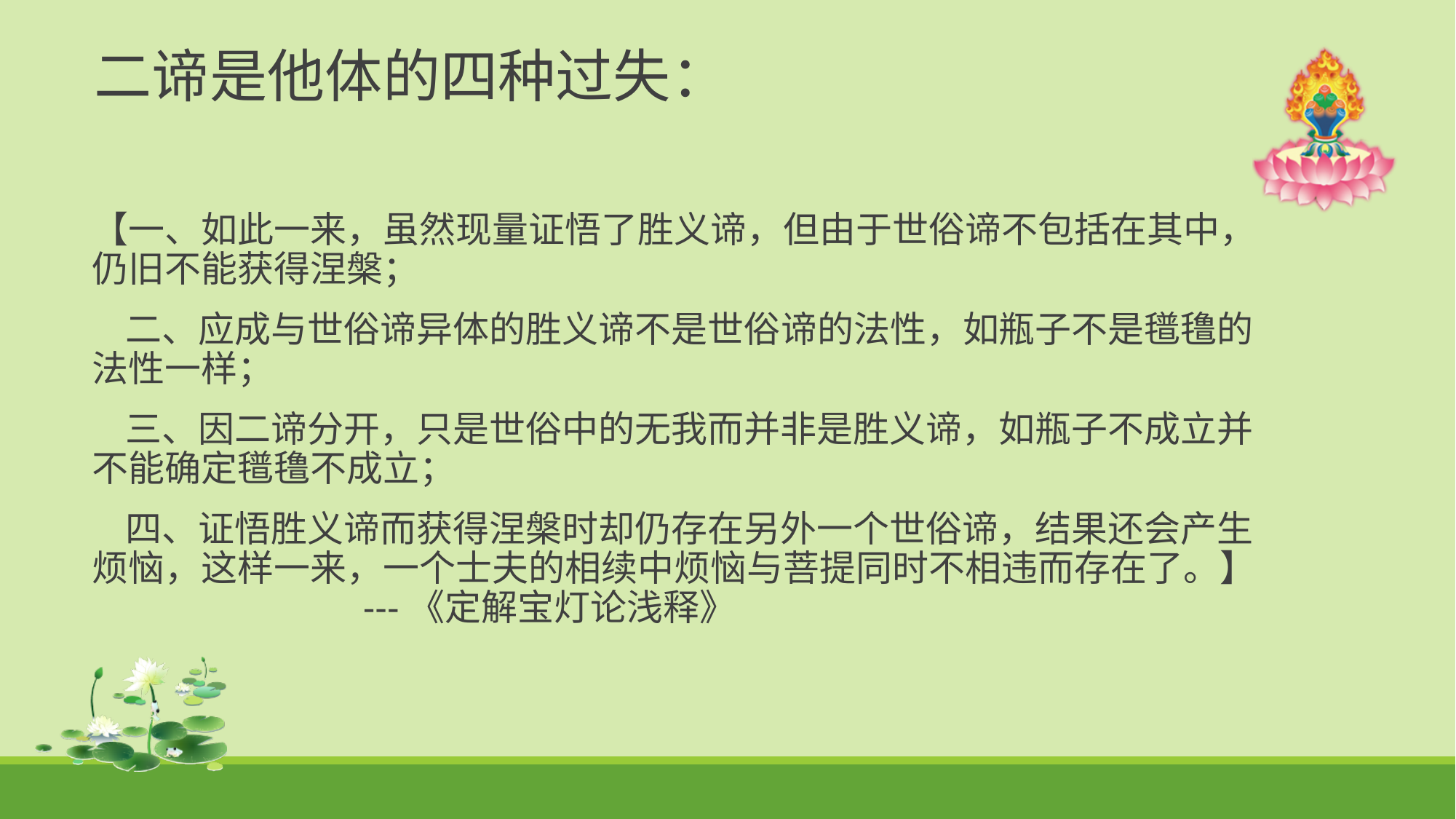

二谛是他体的四种过失：

【一、如此一来，虽然现量证悟了胜义谛，但由于世俗谛不包括在其中，仍旧不能获得涅槃；
   二、应成与世俗谛异体的胜义谛不是世俗谛的法性，如瓶子不是氆氇的法性一样；
   三、因二谛分开，只是世俗中的无我而并非是胜义谛，如瓶子不成立并不能确定氆氇不成立；
   四、证悟胜义谛而获得涅槃时却仍存在另外一个世俗谛，结果还会产生烦恼，这样一来，一个士夫的相续中烦恼与菩提同时不相违而存在了。】                                    ---《定解宝灯论浅释》